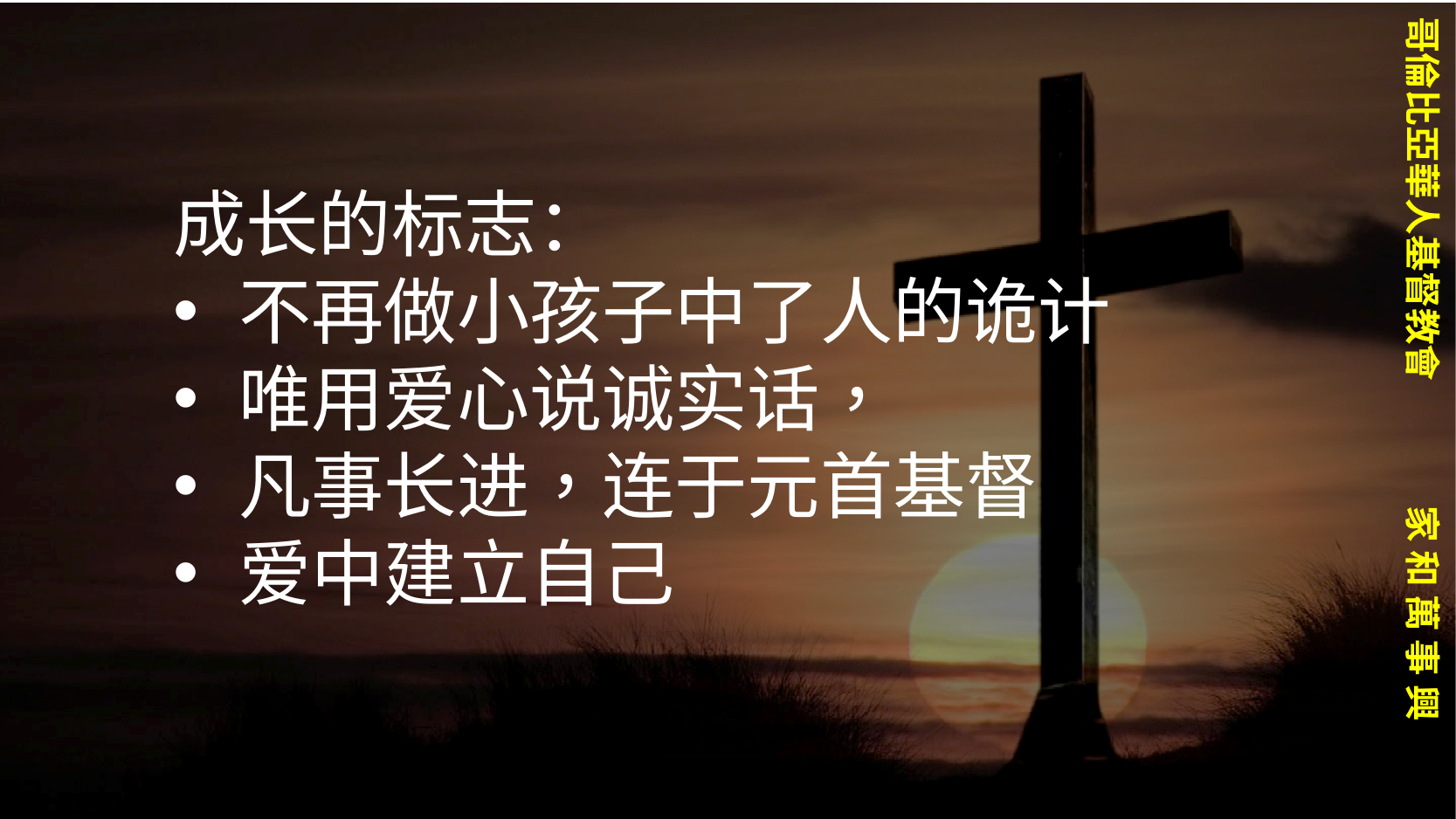

成长的标志：
不再做小孩子中了人的诡计
唯用爱心说诚实话，
凡事长进，连于元首基督
爱中建立自己